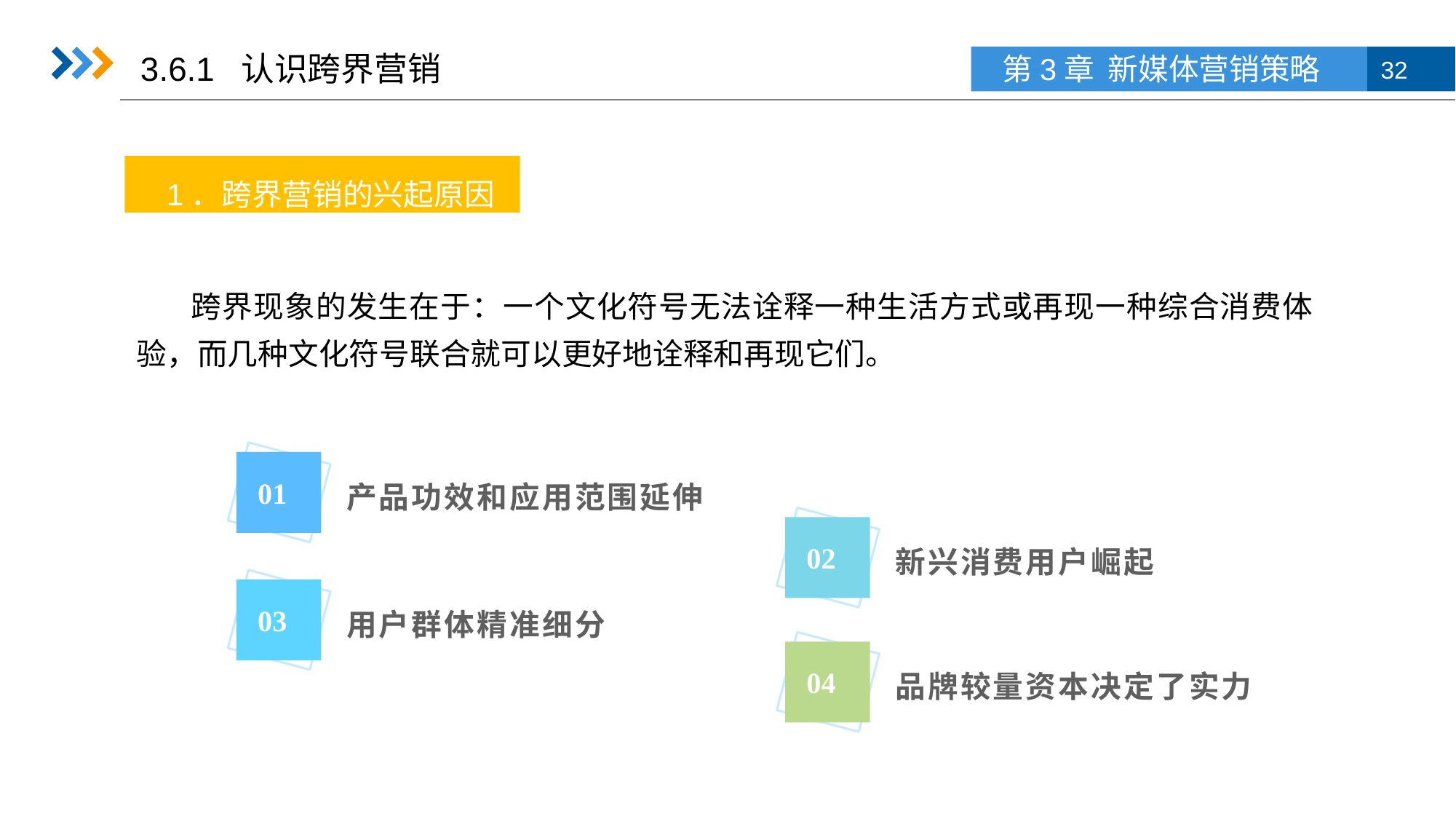

3.6.1  认识跨界营销
1．跨界营销的兴起原因
跨界现象的发生在于：一个文化符号无法诠释一种生活方式或再现一种综合消费体验，而几种文化符号联合就可以更好地诠释和再现它们。
产品功效和应用范围延伸

01
新兴消费用户崛起

02
品牌较量资本决定了实力

04
用户群体精准细分

03